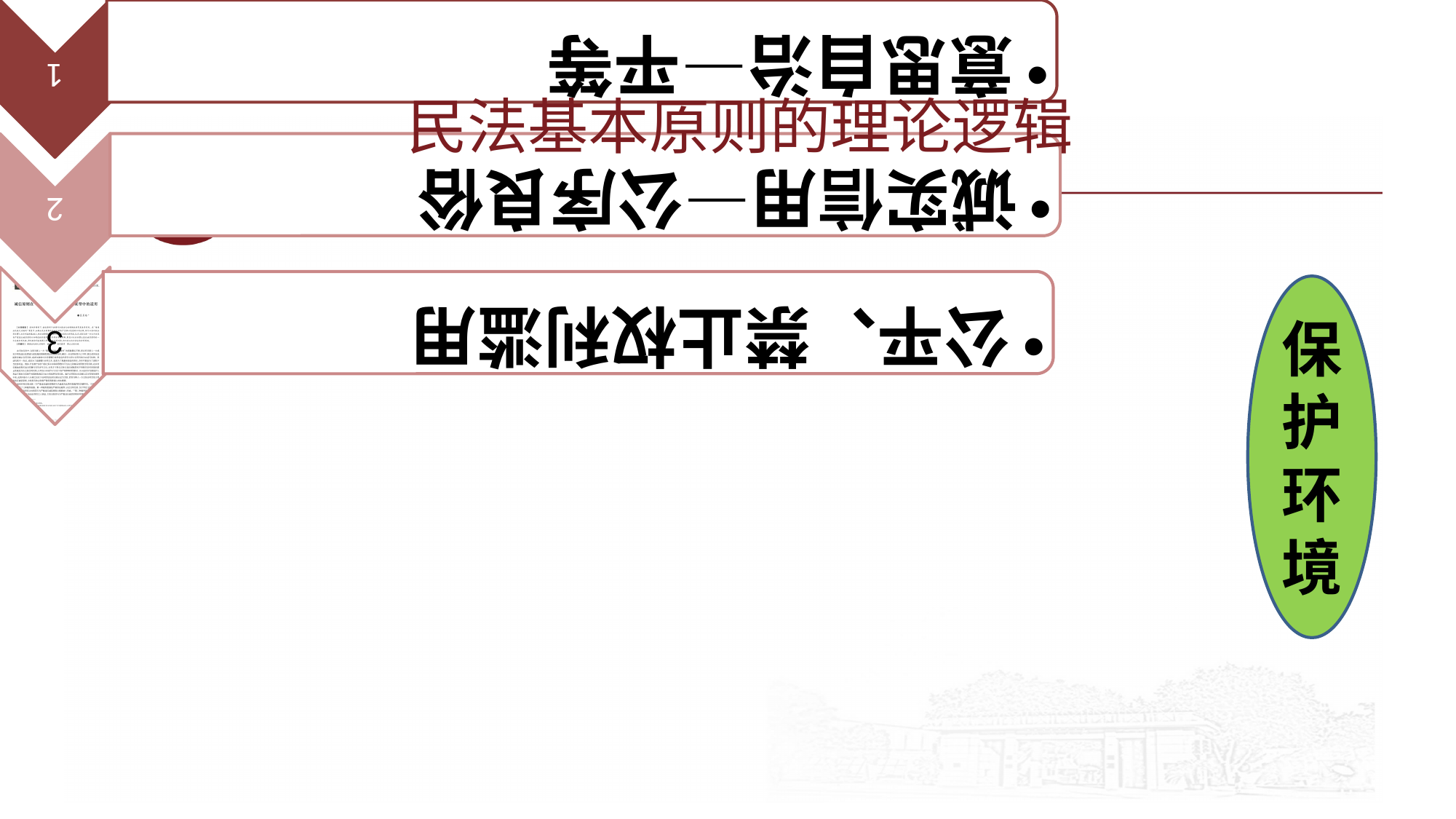

# 民法基本原则的理论逻辑
1
意思自治—平等
2
诚实信用—公序良俗
3
公平、禁止权利滥用
保
护
环
境